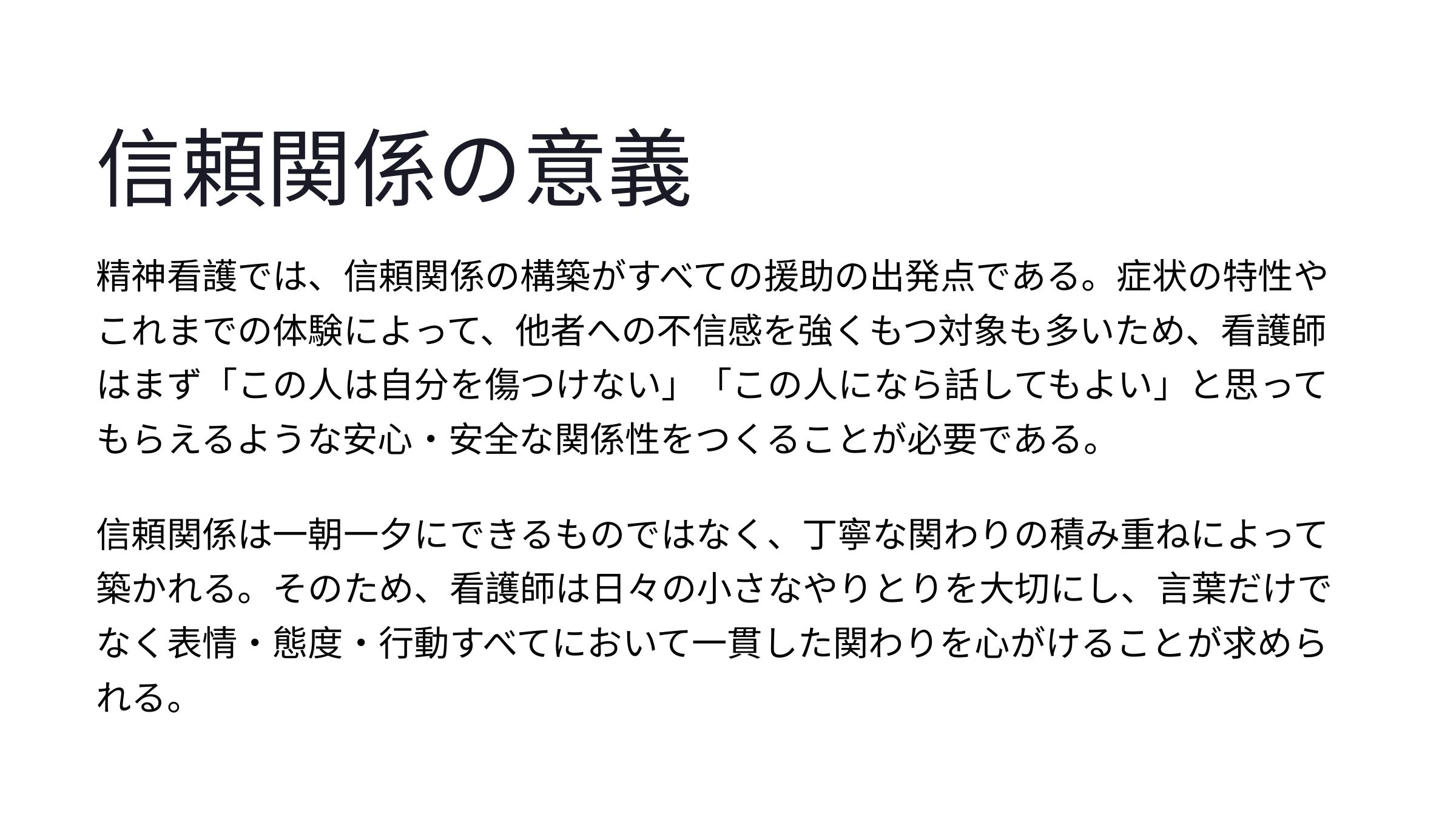

信頼関係の意義
精神看護では、信頼関係の構築がすべての援助の出発点である。症状の特性やこれまでの体験によって、他者への不信感を強くもつ対象も多いため、看護師はまず「この人は自分を傷つけない」「この人になら話してもよい」と思ってもらえるような安心・安全な関係性をつくることが必要である。
信頼関係は一朝一夕にできるものではなく、丁寧な関わりの積み重ねによって築かれる。そのため、看護師は日々の小さなやりとりを大切にし、言葉だけでなく表情・態度・行動すべてにおいて一貫した関わりを心がけることが求められる。